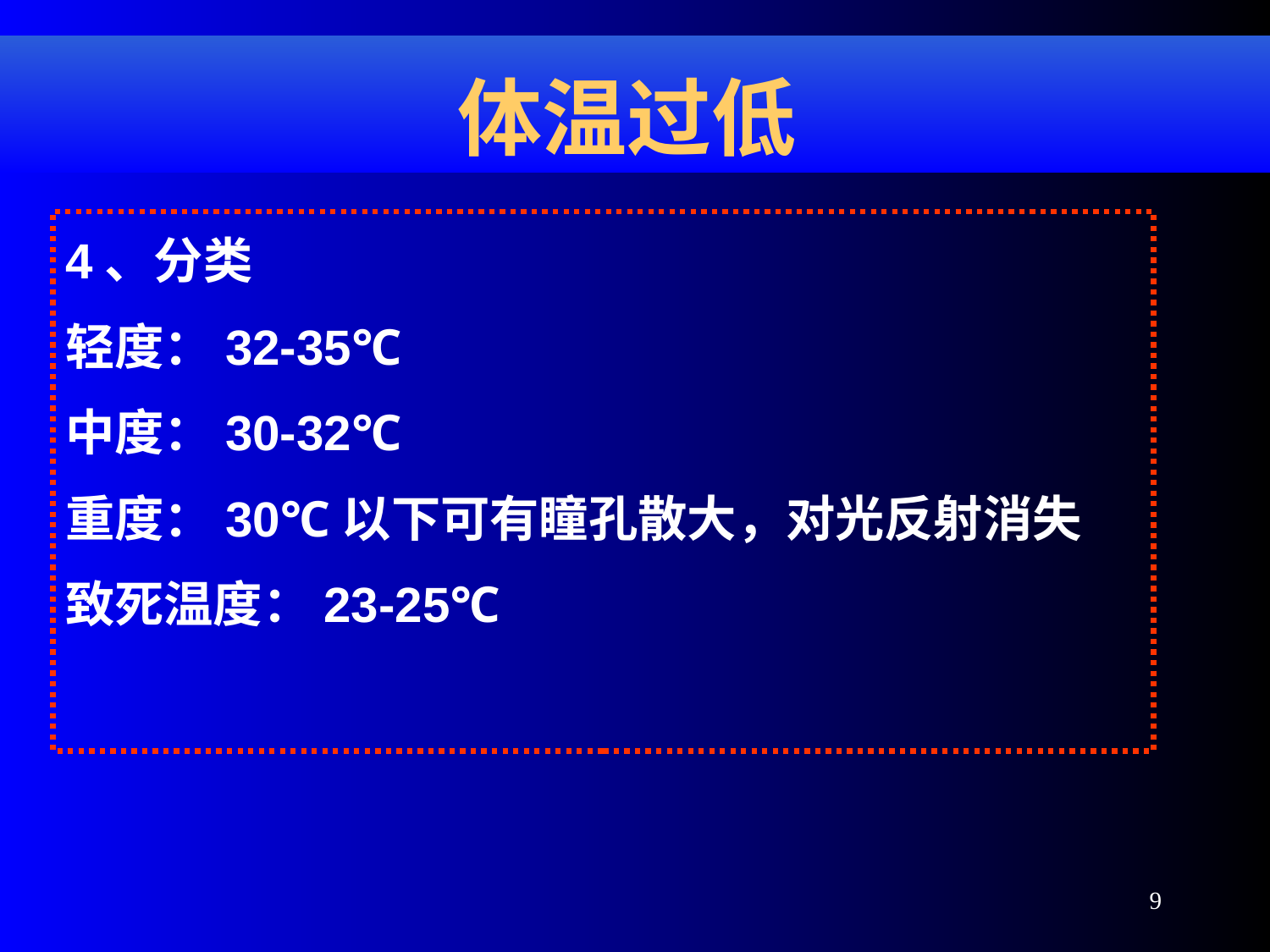

体温过低
4、分类
轻度：32-35℃
中度：30-32℃
重度：30℃以下可有瞳孔散大，对光反射消失
致死温度：23-25℃

9